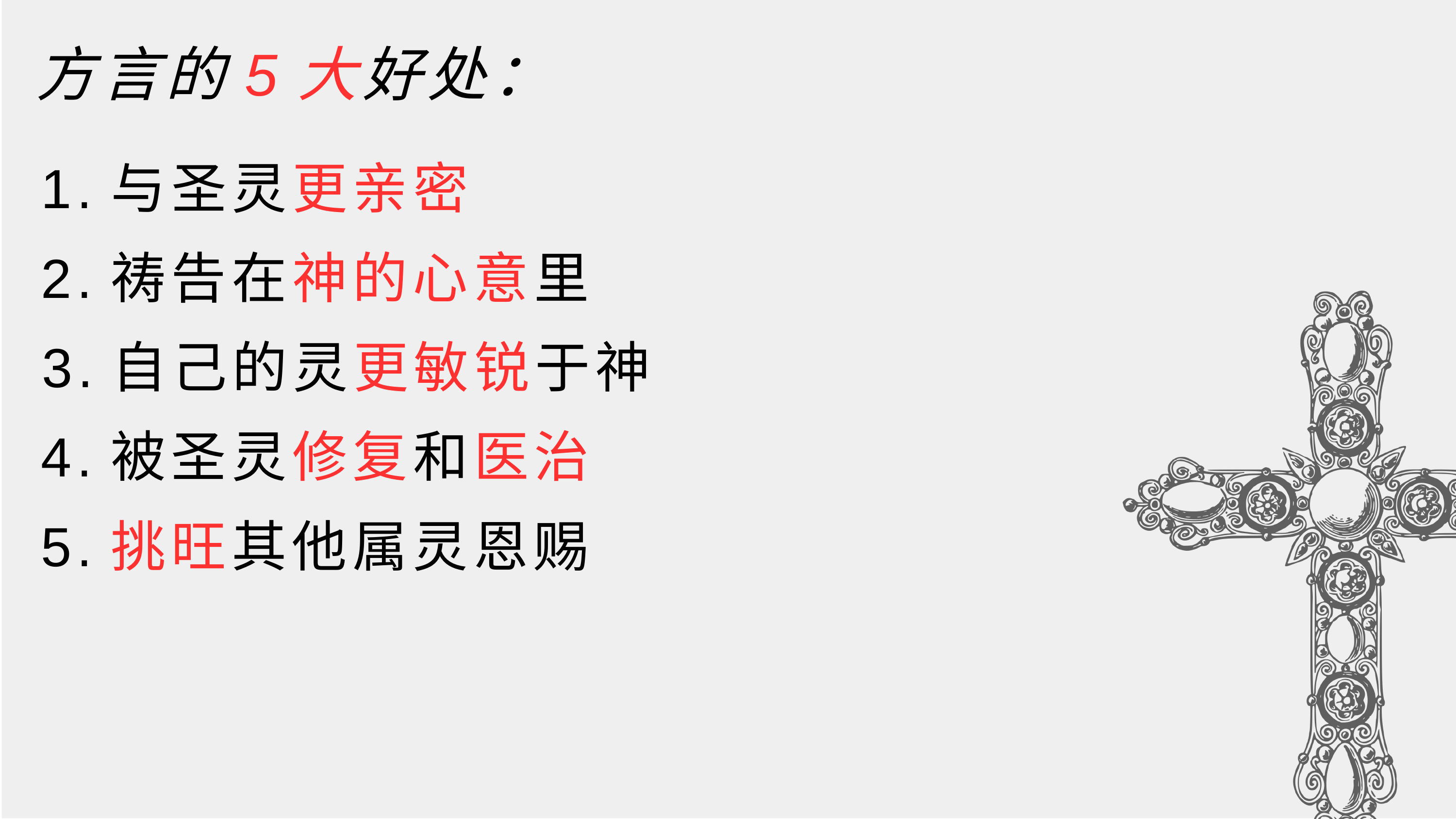

方言的5大好处：
1.与圣灵更亲密
2.祷告在神的心意里

3.自己的灵更敏锐于神
4.被圣灵修复和医治
5.挑旺其他属灵恩赐